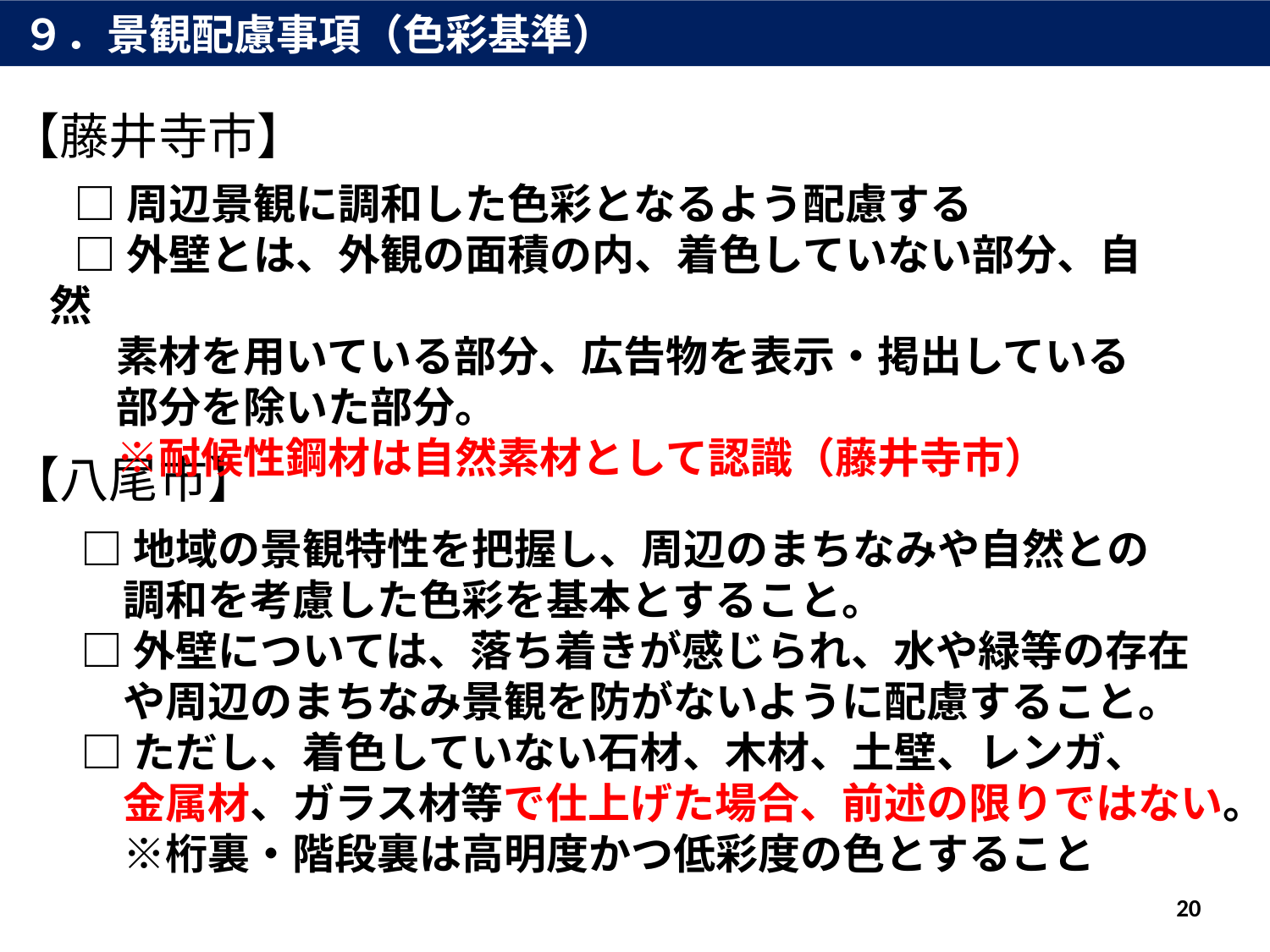

９．景観配慮事項（色彩基準）
【藤井寺市】
□周辺景観に調和した色彩となるよう配慮する
□外壁とは、外観の面積の内、着色していない部分、自然
　素材を用いている部分、広告物を表示・掲出している
　部分を除いた部分。
　※耐候性鋼材は自然素材として認識（藤井寺市）

【八尾市】
□地域の景観特性を把握し、周辺のまちなみや自然との
　調和を考慮した色彩を基本とすること。
□外壁については、落ち着きが感じられ、水や緑等の存在
　や周辺のまちなみ景観を防がないように配慮すること。
□ただし、着色していない石材、木材、土壁、レンガ、
　金属材、ガラス材等で仕上げた場合、前述の限りではない。
　※桁裏・階段裏は高明度かつ低彩度の色とすること

20